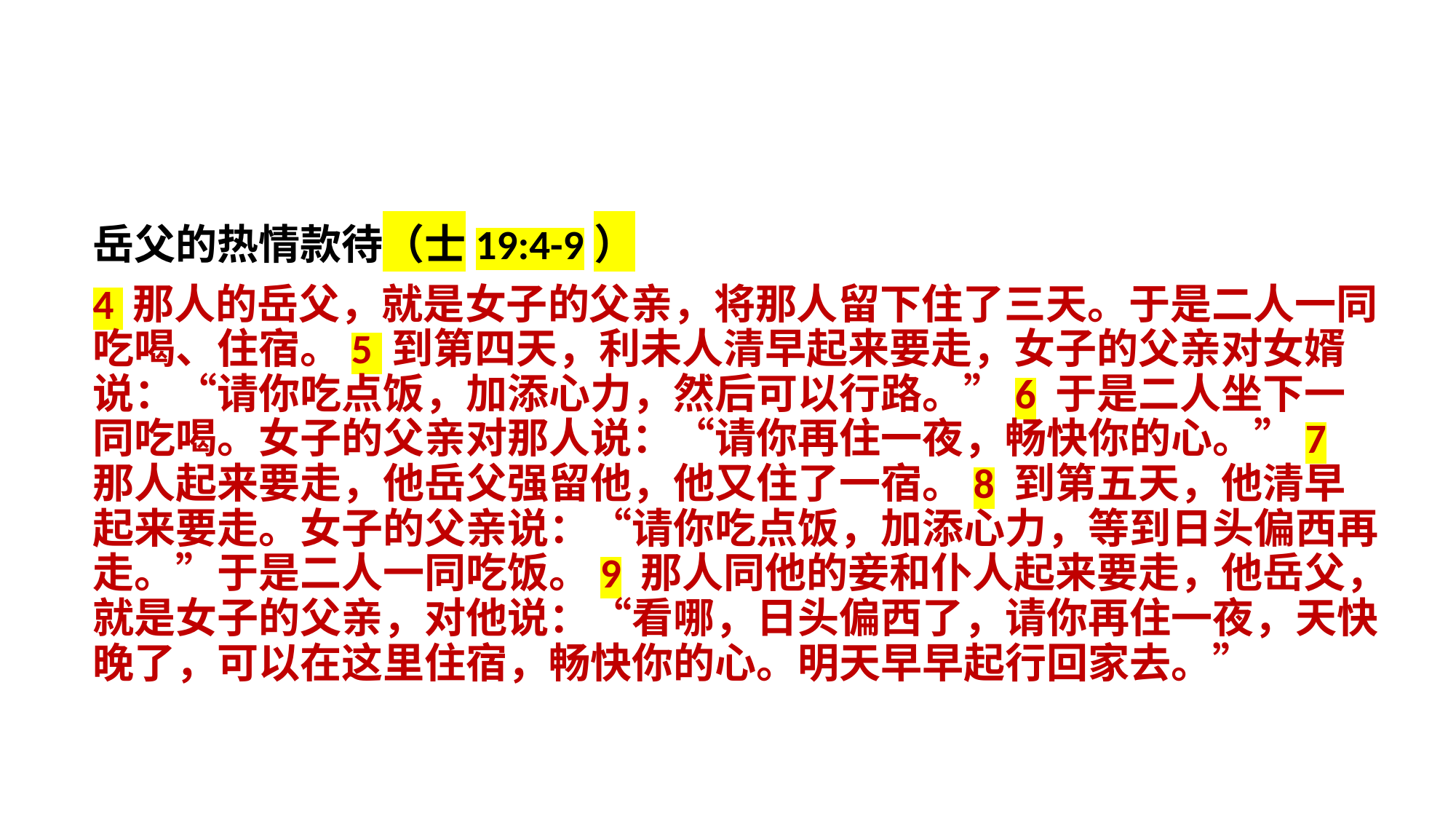

岳父的热情款待（士19:4-9）
4 那人的岳父，就是女子的父亲，将那人留下住了三天。于是二人一同吃喝、住宿。5 到第四天，利未人清早起来要走，女子的父亲对女婿说：“请你吃点饭，加添心力，然后可以行路。”6 于是二人坐下一同吃喝。女子的父亲对那人说：“请你再住一夜，畅快你的心。”7 那人起来要走，他岳父强留他，他又住了一宿。8 到第五天，他清早起来要走。女子的父亲说：“请你吃点饭，加添心力，等到日头偏西再走。”于是二人一同吃饭。9 那人同他的妾和仆人起来要走，他岳父，就是女子的父亲，对他说：“看哪，日头偏西了，请你再住一夜，天快晚了，可以在这里住宿，畅快你的心。明天早早起行回家去。”